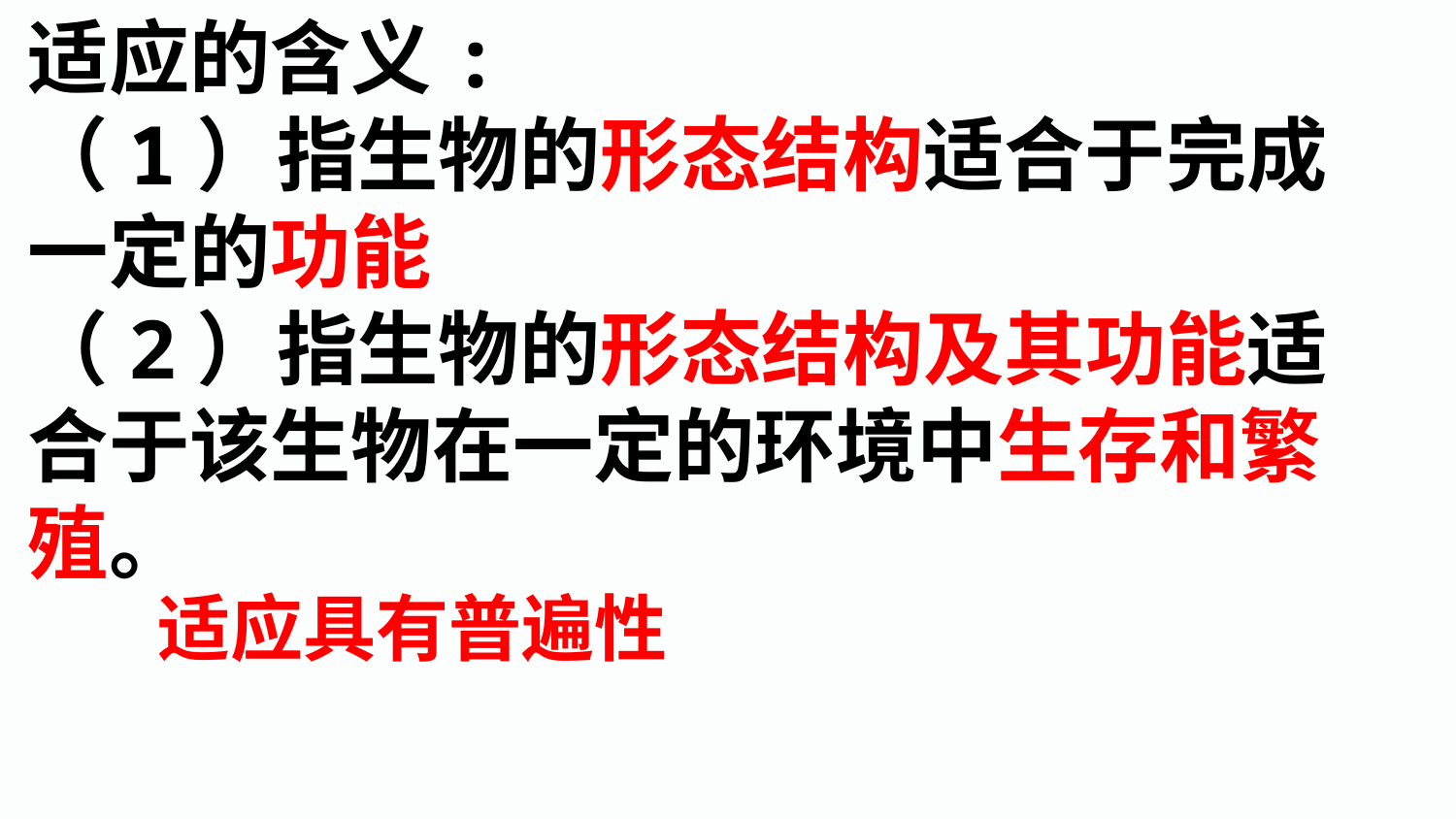

适应的含义:
（1）指生物的形态结构适合于完成一定的功能
（2）指生物的形态结构及其功能适合于该生物在一定的环境中生存和繁殖。
适应具有普遍性